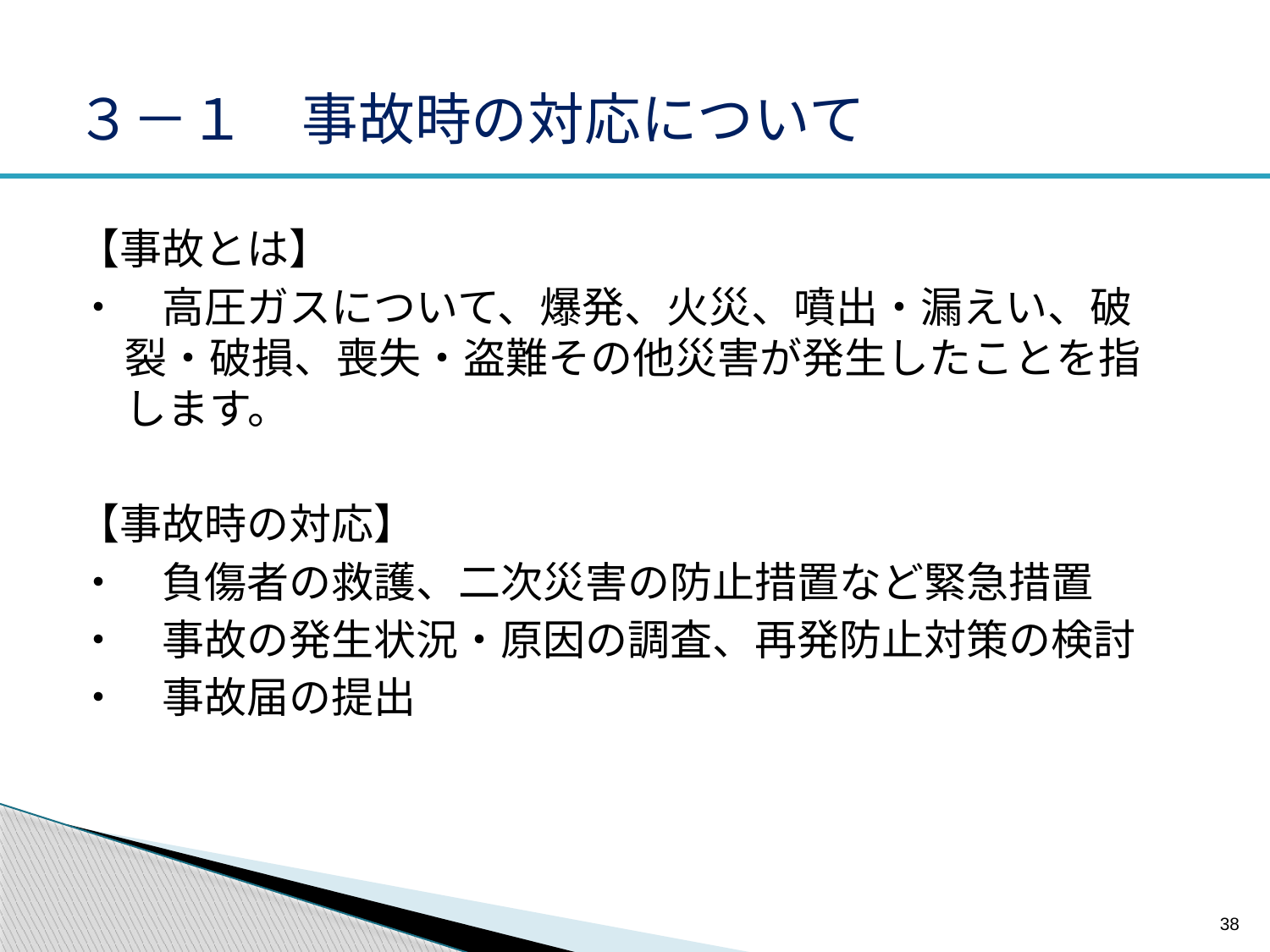

# ３－１　事故時の対応について
【事故とは】
・　高圧ガスについて、爆発、火災、噴出・漏えい、破裂・破損、喪失・盗難その他災害が発生したことを指します。

【事故時の対応】
・　負傷者の救護、二次災害の防止措置など緊急措置
・　事故の発生状況・原因の調査、再発防止対策の検討
・　事故届の提出
38